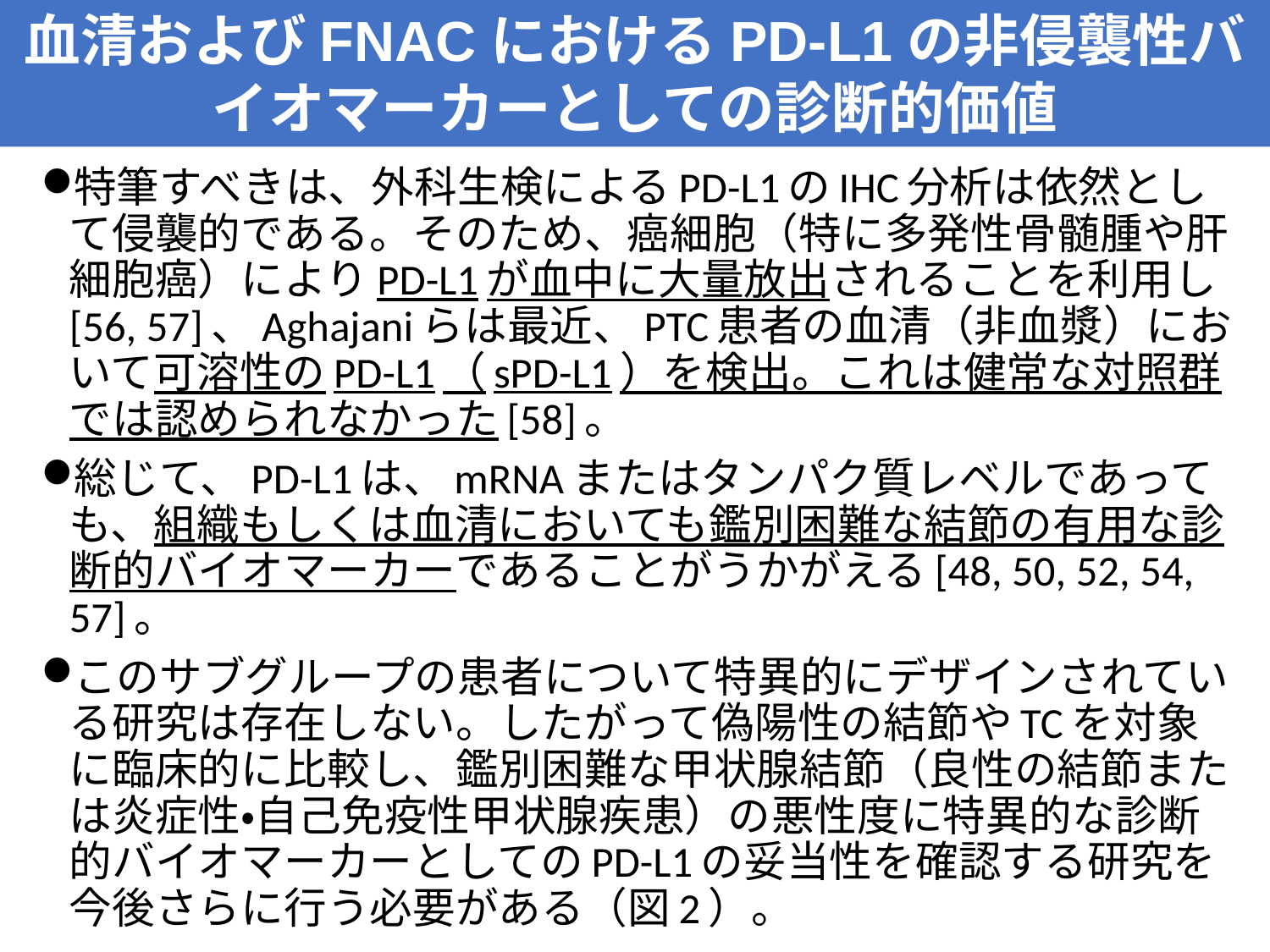

血清およびFNACにおけるPD-L1の非侵襲性バイオマーカーとしての診断的価値
特筆すべきは、外科生検によるPD-L1のIHC分析は依然として侵襲的である。そのため、癌細胞（特に多発性骨髄腫や肝細胞癌）によりPD-L1が血中に大量放出されることを利用し[56, 57]、Aghajaniらは最近、PTC患者の血清（非血漿）において可溶性のPD-L1（sPD-L1）を検出。これは健常な対照群では認められなかった[58]。
総じて、PD-L1は、mRNAまたはタンパク質レベルであっても、組織もしくは血清においても鑑別困難な結節の有用な診断的バイオマーカーであることがうかがえる[48, 50, 52, 54, 57]。
このサブグループの患者について特異的にデザインされている研究は存在しない。したがって偽陽性の結節やTCを対象に臨床的に比較し、鑑別困難な甲状腺結節（良性の結節または炎症性・自己免疫性甲状腺疾患）の悪性度に特異的な診断的バイオマーカーとしてのPD-L1の妥当性を確認する研究を今後さらに行う必要がある（図2）。